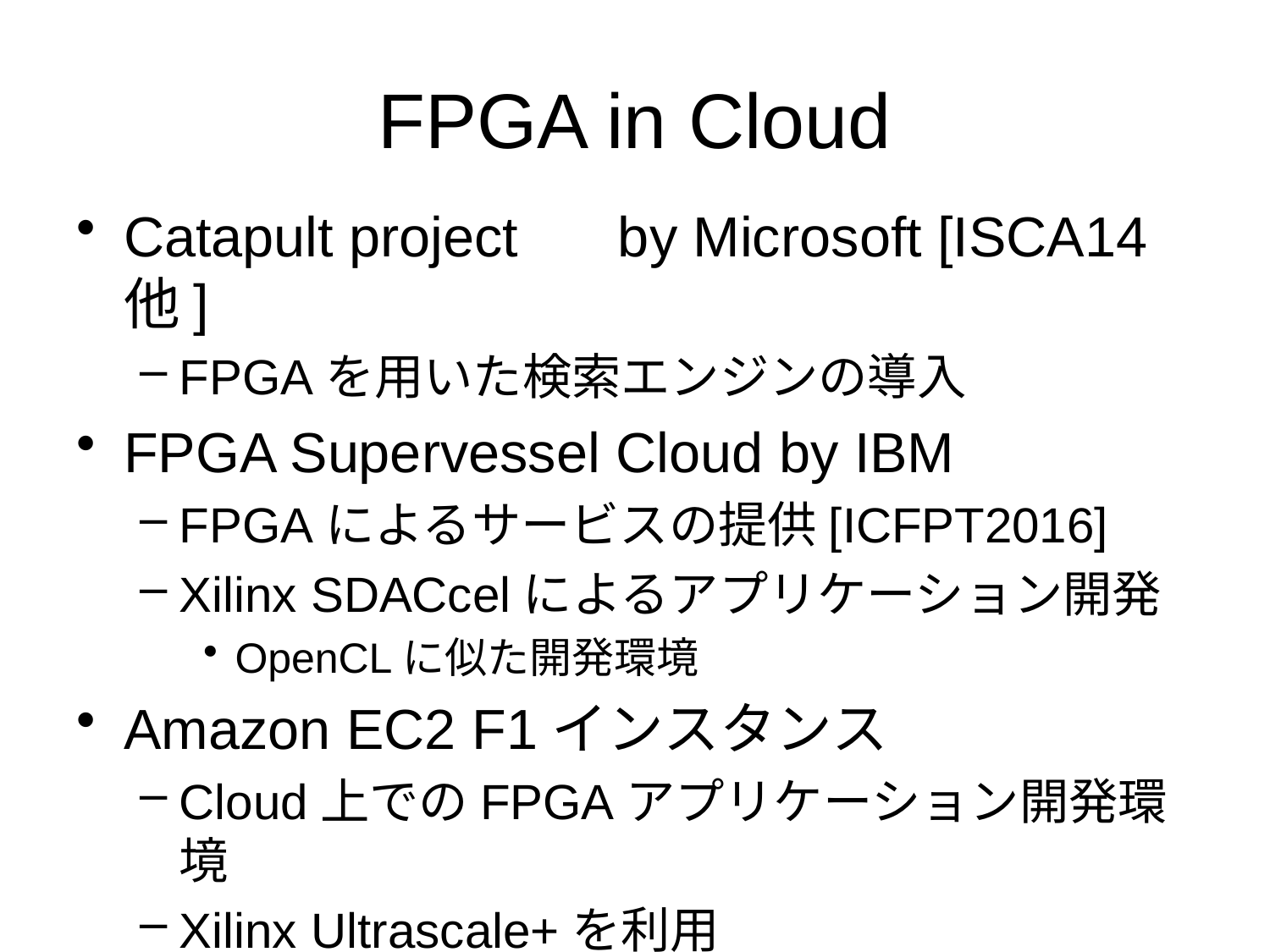

# FPGA in Cloud
Catapult project 　by Microsoft [ISCA14他]
FPGAを用いた検索エンジンの導入
FPGA Supervessel Cloud by IBM
FPGAによるサービスの提供[ICFPT2016]
Xilinx SDACcelによるアプリケーション開発
OpenCLに似た開発環境
Amazon EC2 F1インスタンス
Cloud上でのFPGAアプリケーション開発環境
Xilinx Ultrascale+を利用
さほど利用は広がっていない